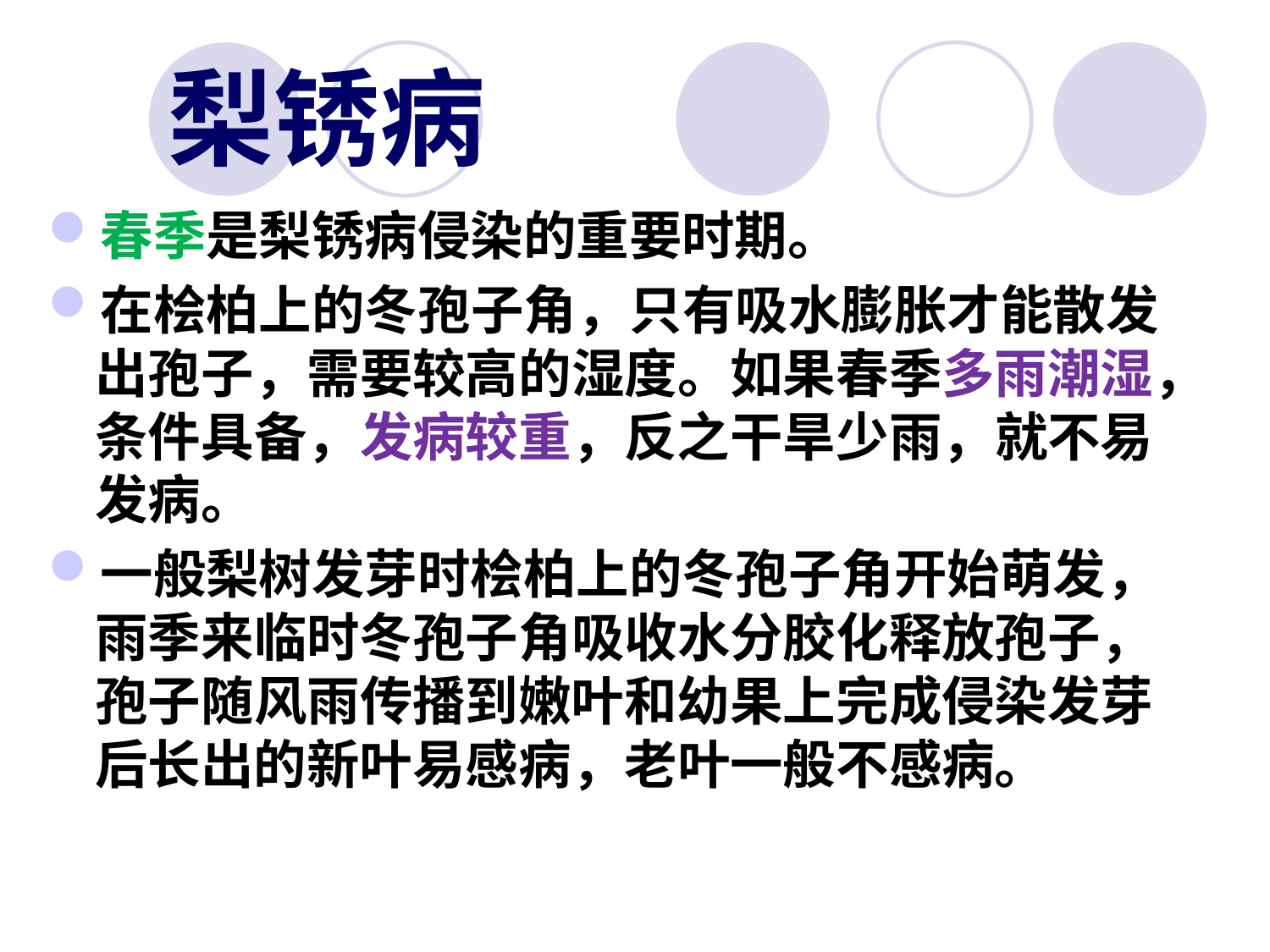

# 梨锈病
春季是梨锈病侵染的重要时期。
在桧柏上的冬孢子角，只有吸水膨胀才能散发出孢子，需要较高的湿度。如果春季多雨潮湿，条件具备，发病较重，反之干旱少雨，就不易发病。
一般梨树发芽时桧柏上的冬孢子角开始萌发，雨季来临时冬孢子角吸收水分胶化释放孢子，孢子随风雨传播到嫩叶和幼果上完成侵染发芽后长出的新叶易感病，老叶一般不感病。